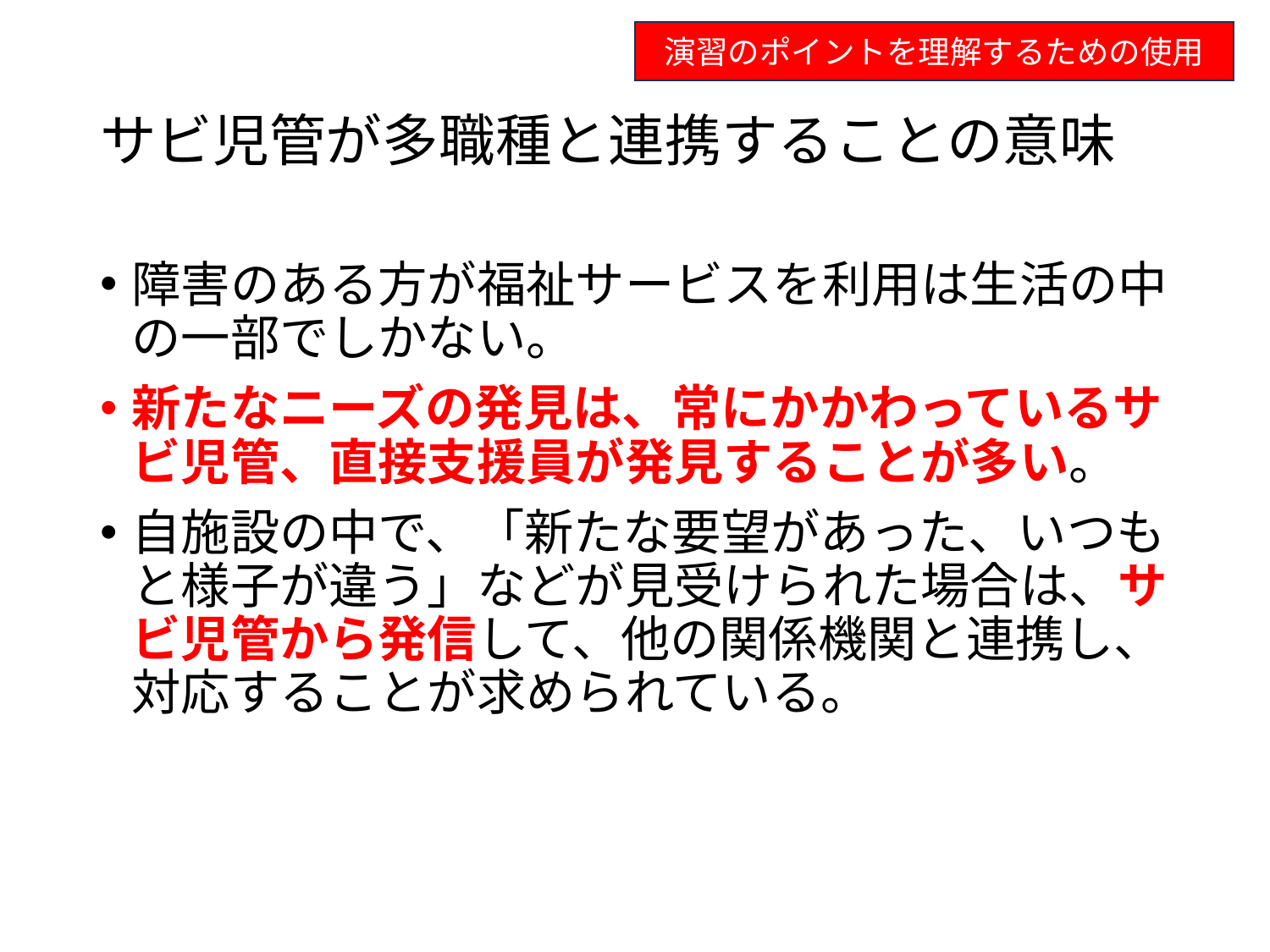

演習のポイントを理解するための使用
# サビ児管が多職種と連携することの意味
障害のある方が福祉サービスを利用は生活の中の一部でしかない。
新たなニーズの発見は、常にかかわっているサビ児管、直接支援員が発見することが多い。
自施設の中で、「新たな要望があった、いつもと様子が違う」などが見受けられた場合は、サビ児管から発信して、他の関係機関と連携し、対応することが求められている。